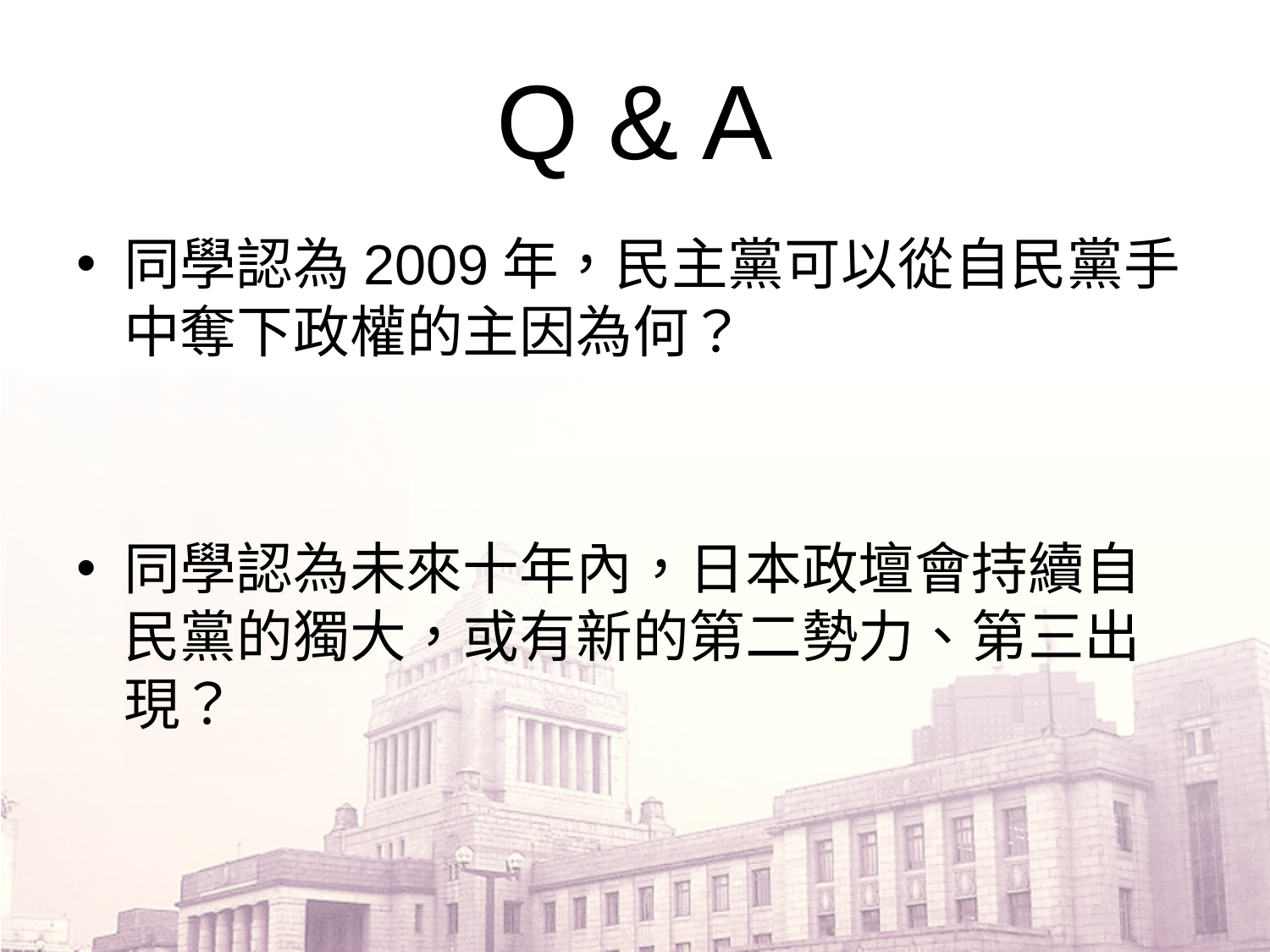

# Q & A
同學認為2009年，民主黨可以從自民黨手中奪下政權的主因為何？

同學認為未來十年內，日本政壇會持續自民黨的獨大，或有新的第二勢力、第三出現？